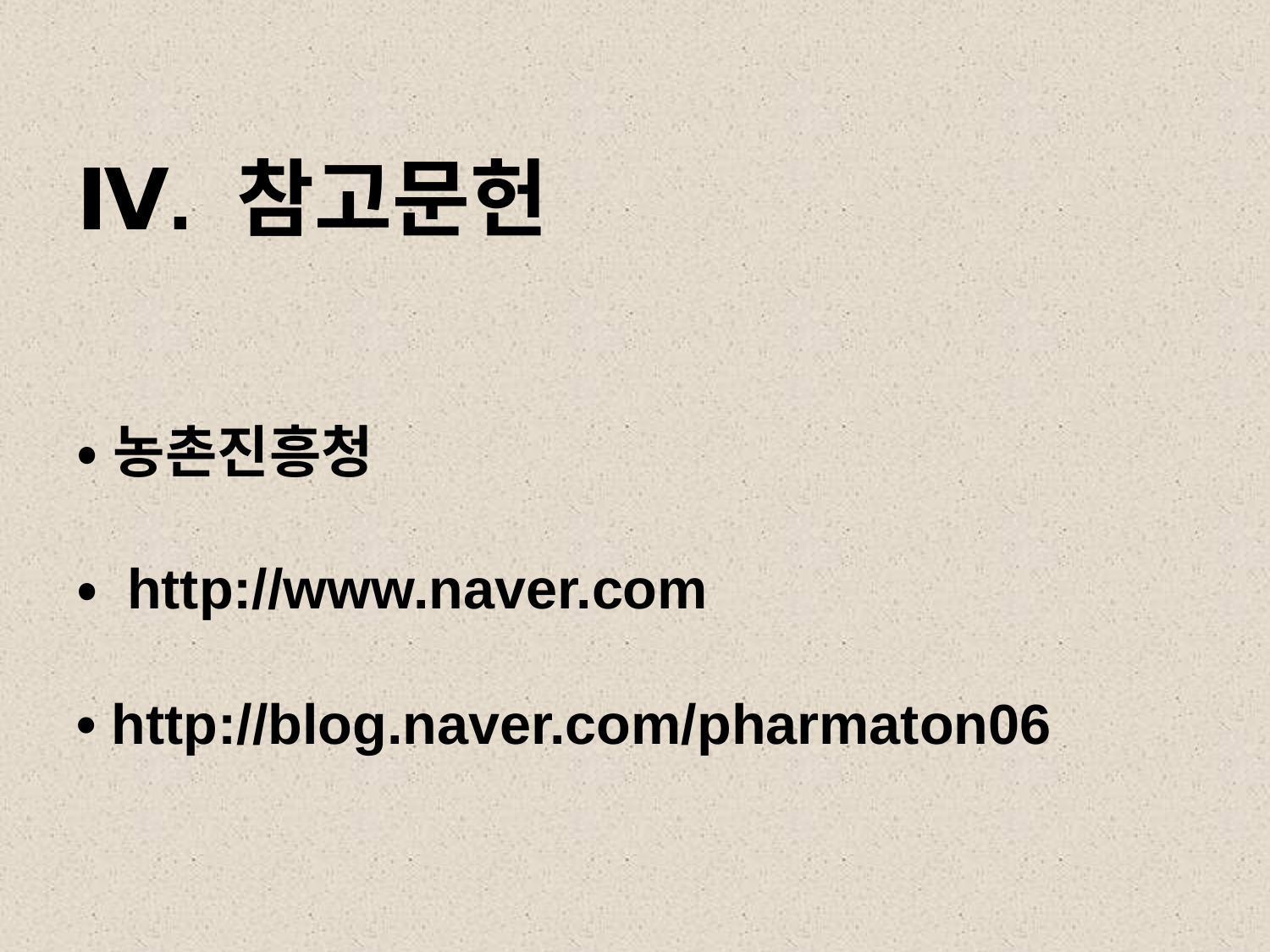

# Ⅳ. 참고문헌 • 농촌진흥청 • http://www.naver.com • http://blog.naver.com/pharmaton06